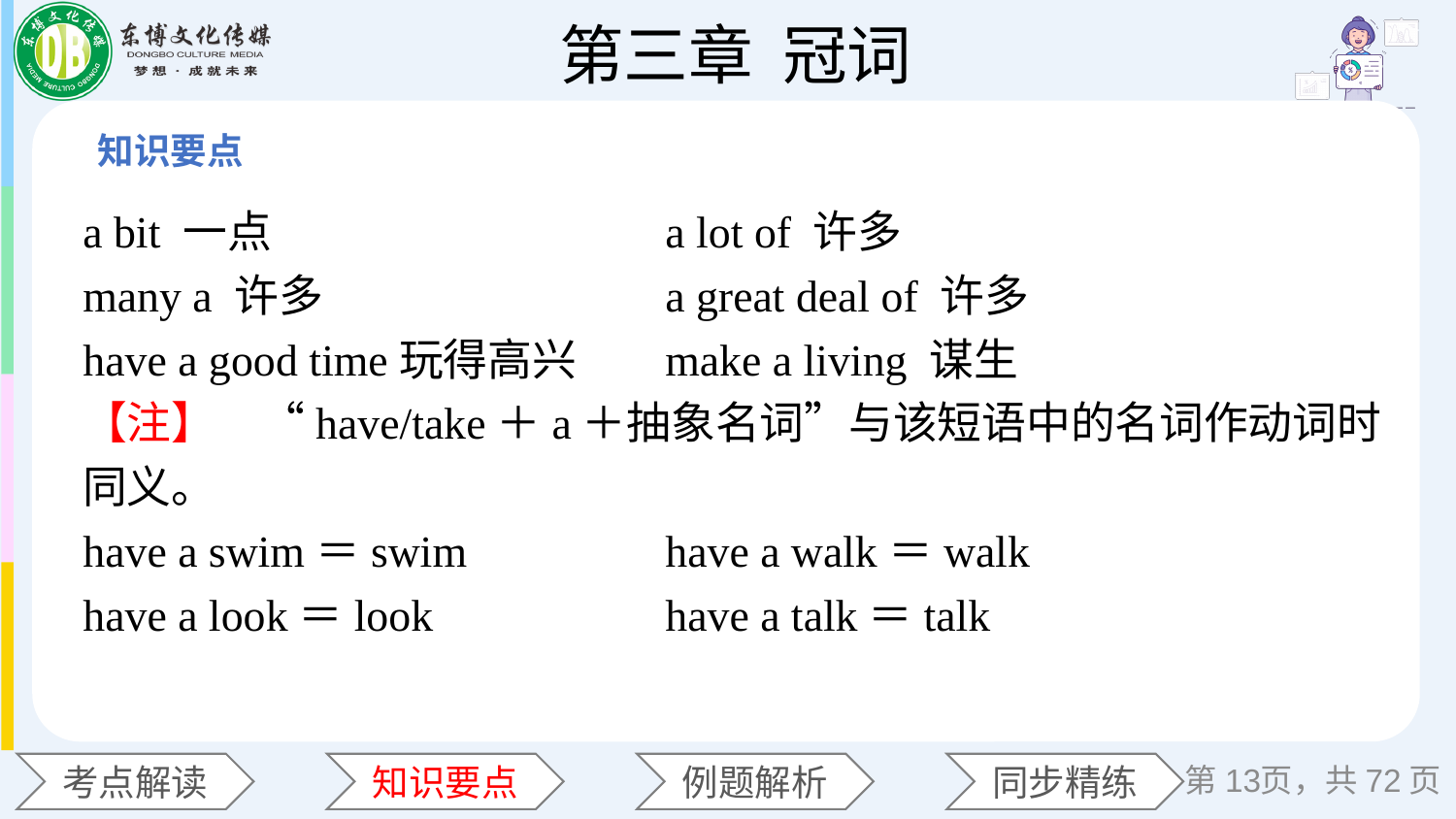

a bit 一点    			a lot of 许多
many a 许多    			a great deal of 许多
have a good time玩得高兴    	make a living 谋生
【注】　“have/take＋a＋抽象名词”与该短语中的名词作动词时同义。
have a swim＝swim    		have a walk＝walk
have a look＝look    		have a talk＝talk

第13页，共72页